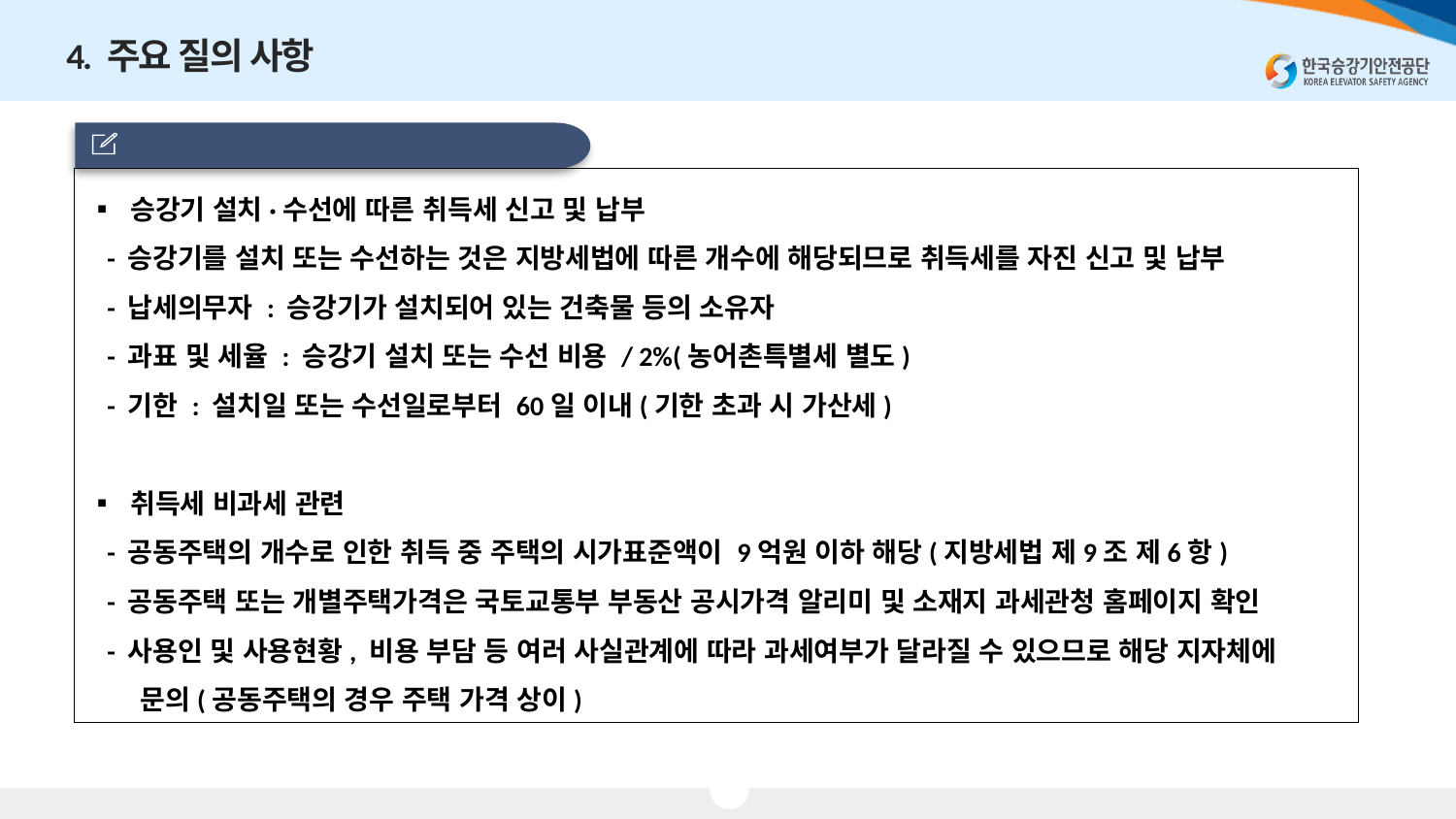

4. 주요 질의 사항
    취득세 납부?

▪ 승강기 설치·수선에 따른 취득세 신고 및 납부
   - 승강기를 설치 또는 수선하는 것은 지방세법에 따른 개수에 해당되므로 취득세를 자진 신고 및 납부
   - 납세의무자 : 승강기가 설치되어 있는 건축물 등의 소유자
   - 과표 및 세율 : 승강기 설치 또는 수선 비용 / 2%(농어촌특별세 별도)
   - 기한 : 설치일 또는 수선일로부터 60일 이내(기한 초과 시 가산세)

▪ 취득세 비과세 관련
   - 공동주택의 개수로 인한 취득 중 주택의 시가표준액이 9억원 이하 해당(지방세법 제9조 제6항)
   - 공동주택 또는 개별주택가격은 국토교통부 부동산 공시가격 알리미 및 소재지 과세관청 홈페이지 확인
   - 사용인 및 사용현황, 비용 부담 등 여러 사실관계에 따라 과세여부가 달라질 수 있으므로 해당 지자체에
      문의(공동주택의 경우 주택 가격 상이)